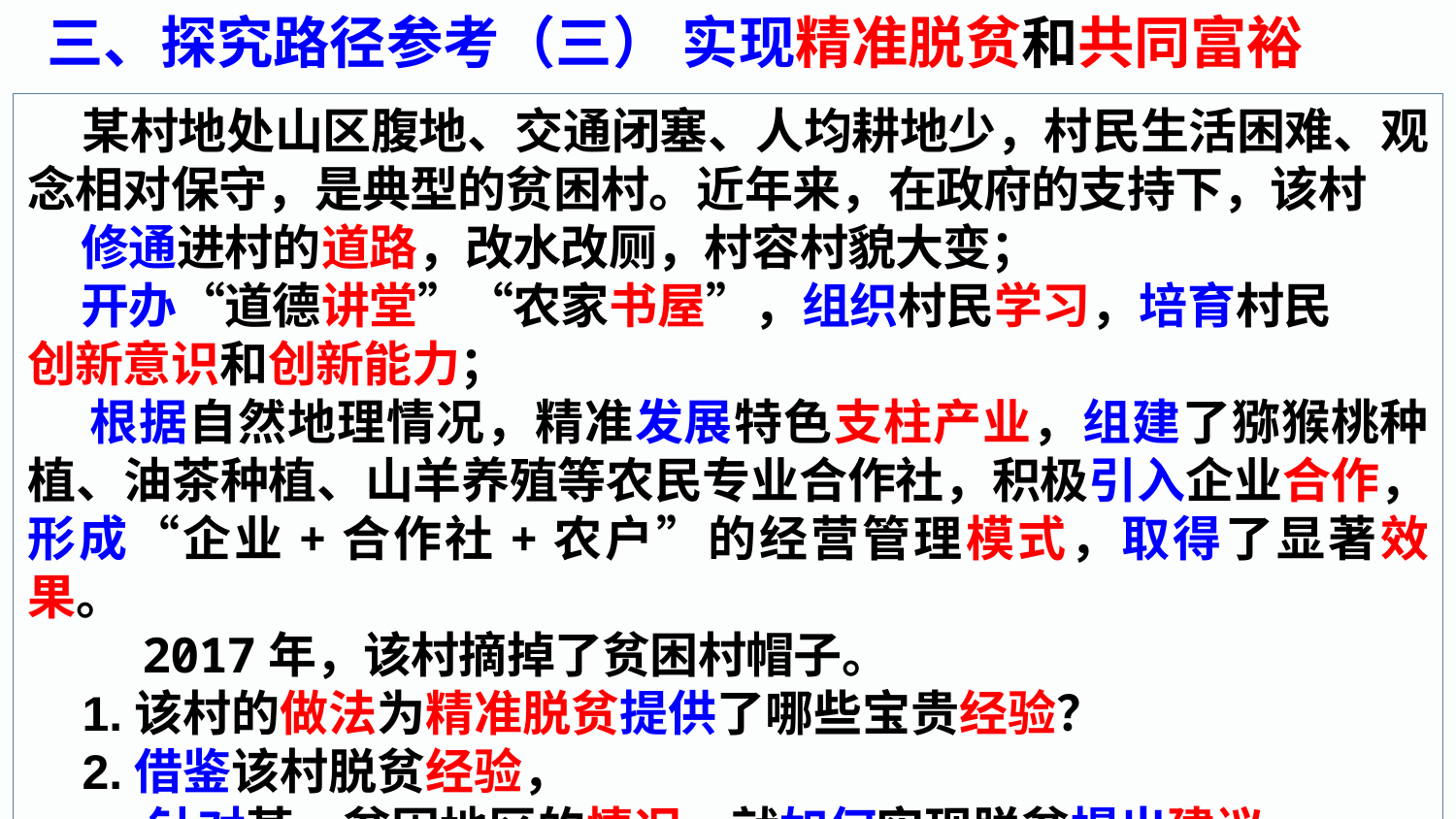

三、探究路径参考（三） 实现精准脱贫和共同富裕
    某村地处山区腹地、交通闭塞、人均耕地少，村民生活困难、观念相对保守，是典型的贫困村。近年来，在政府的支持下，该村
    修通进村的道路，改水改厕，村容村貌大变；
    开办“道德讲堂”“农家书屋”，组织村民学习，培育村民
创新意识和创新能力；
    根据自然地理情况，精准发展特色支柱产业，组建了猕猴桃种植、油茶种植、山羊养殖等农民专业合作社，积极引入企业合作，形成“企业+合作社+农户”的经营管理模式，取得了显著效果。
    2017年，该村摘掉了贫困村帽子。
    1.该村的做法为精准脱贫提供了哪些宝贵经验？
    2.借鉴该村脱贫经验，
          针对某一贫困地区的情况，就如何实现脱贫提出建议。